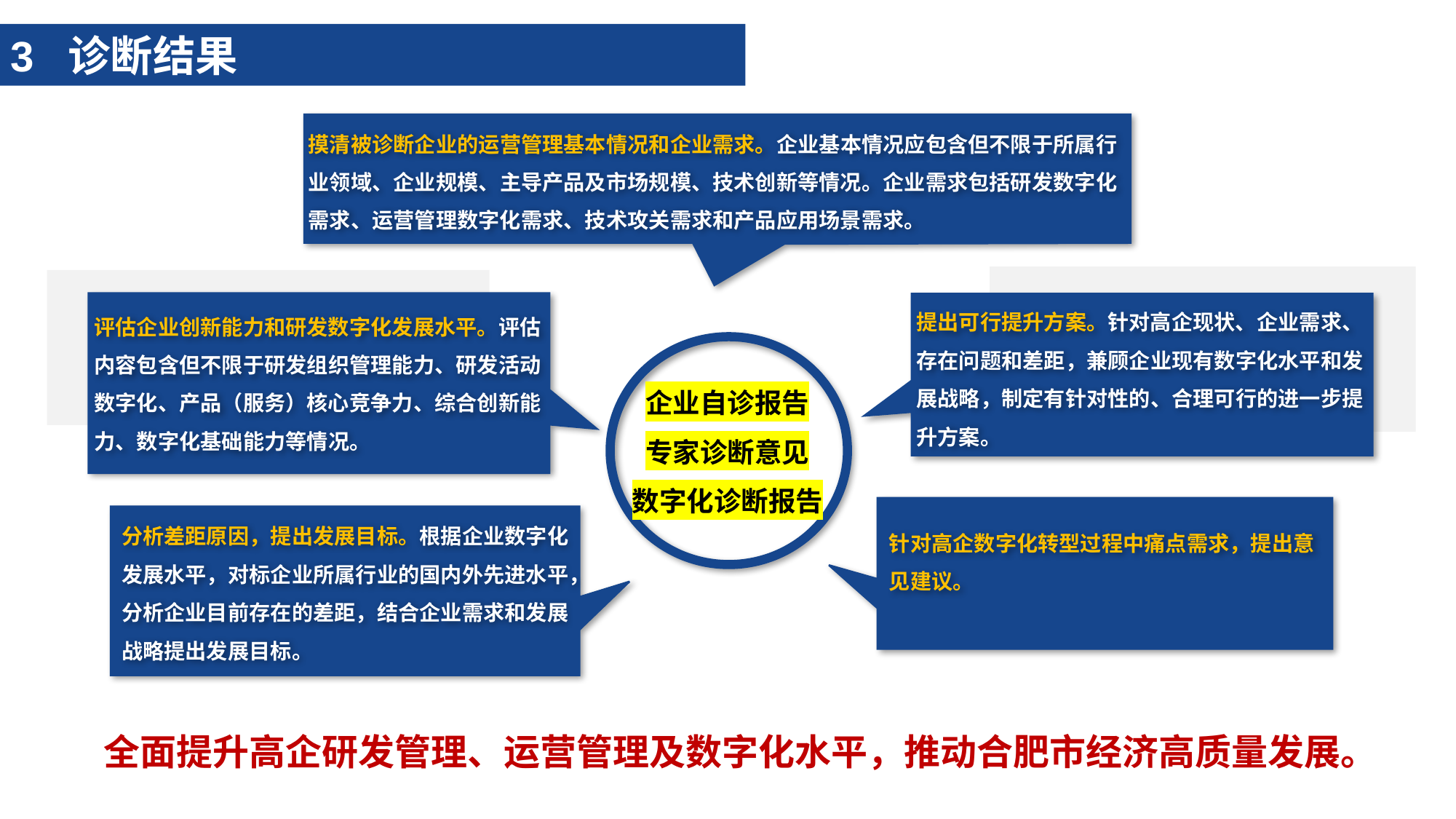

3  诊断结果

摸清被诊断企业的运营管理基本情况和企业需求。企业基本情况应包含但不限于所属行业领域、企业规模、主导产品及市场规模、技术创新等情况。企业需求包括研发数字化需求、运营管理数字化需求、技术攻关需求和产品应用场景需求。

提出可行提升方案。针对高企现状、企业需求、存在问题和差距，兼顾企业现有数字化水平和发展战略，制定有针对性的、合理可行的进一步提升方案。

评估企业创新能力和研发数字化发展水平。评估内容包含但不限于研发组织管理能力、研发活动数字化、产品（服务）核心竞争力、综合创新能力、数字化基础能力等情况。

企业自诊报告
专家诊断意见
数字化诊断报告

分析差距原因，提出发展目标。根据企业数字化发展水平，对标企业所属行业的国内外先进水平，分析企业目前存在的差距，结合企业需求和发展战略提出发展目标。
针对高企数字化转型过程中痛点需求，提出意见建议。
全面提升高企研发管理、运营管理及数字化水平，推动合肥市经济高质量发展。